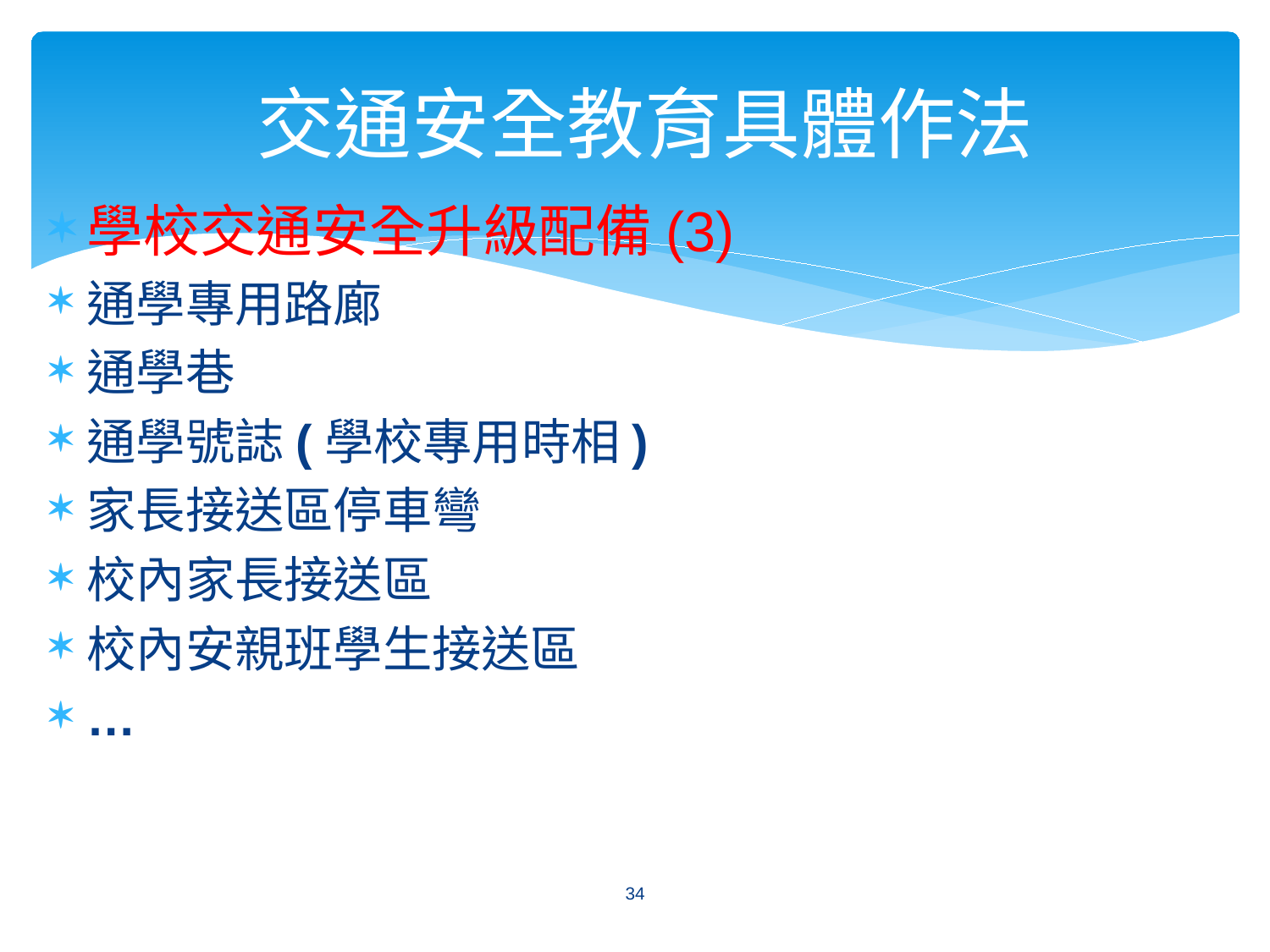

交通安全教育具體作法
學校交通安全升級配備(3)
通學專用路廊
通學巷
通學號誌(學校專用時相)
家長接送區停車彎
校內家長接送區
校內安親班學生接送區
…
34